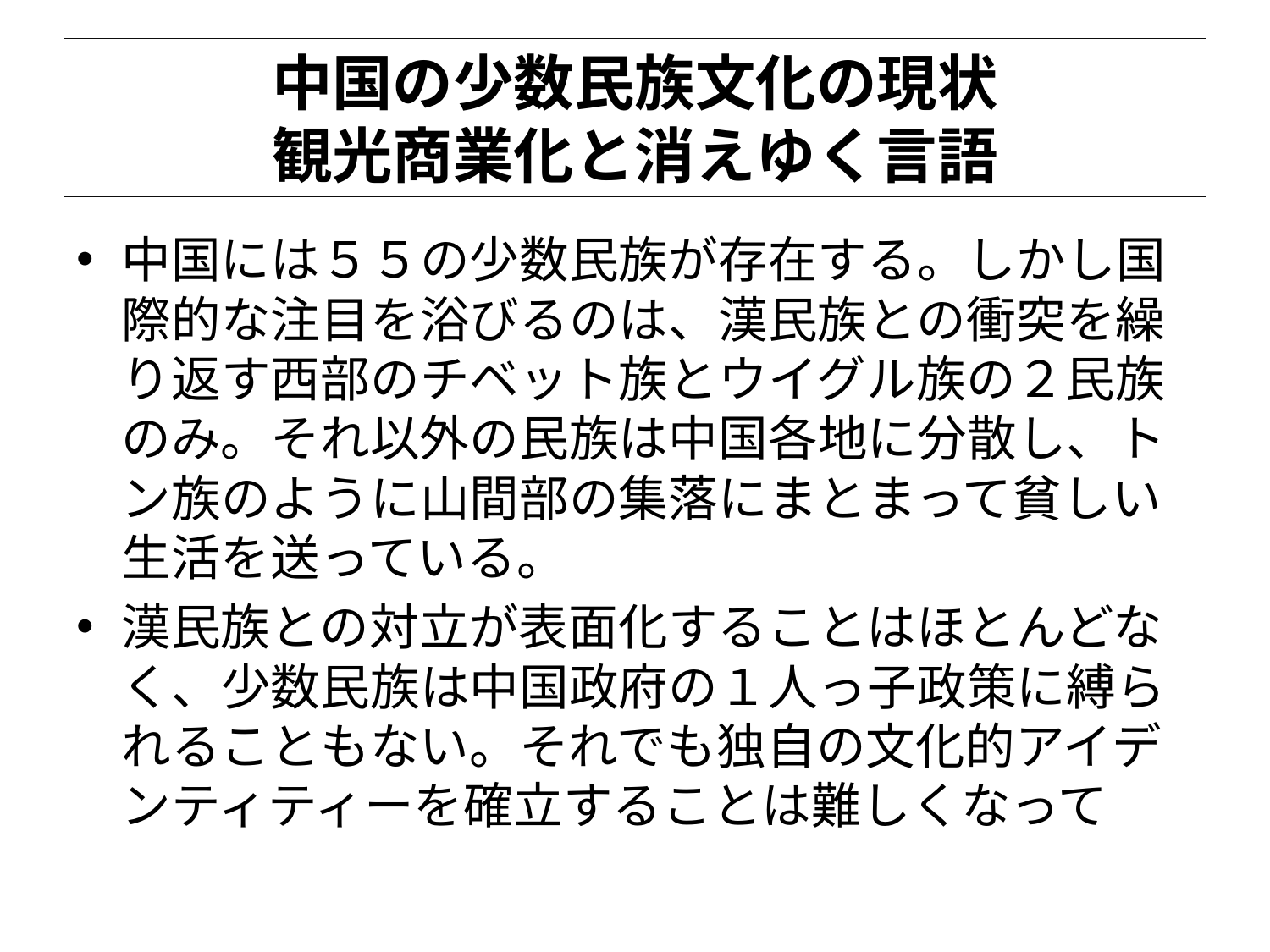

# 中国の少数民族文化の現状 観光商業化と消えゆく言語
中国には５５の少数民族が存在する。しかし国際的な注目を浴びるのは、漢民族との衝突を繰り返す西部のチベット族とウイグル族の２民族のみ。それ以外の民族は中国各地に分散し、トン族のように山間部の集落にまとまって貧しい生活を送っている。
漢民族との対立が表面化することはほとんどなく、少数民族は中国政府の１人っ子政策に縛られることもない。それでも独自の文化的アイデンティティーを確立することは難しくなって